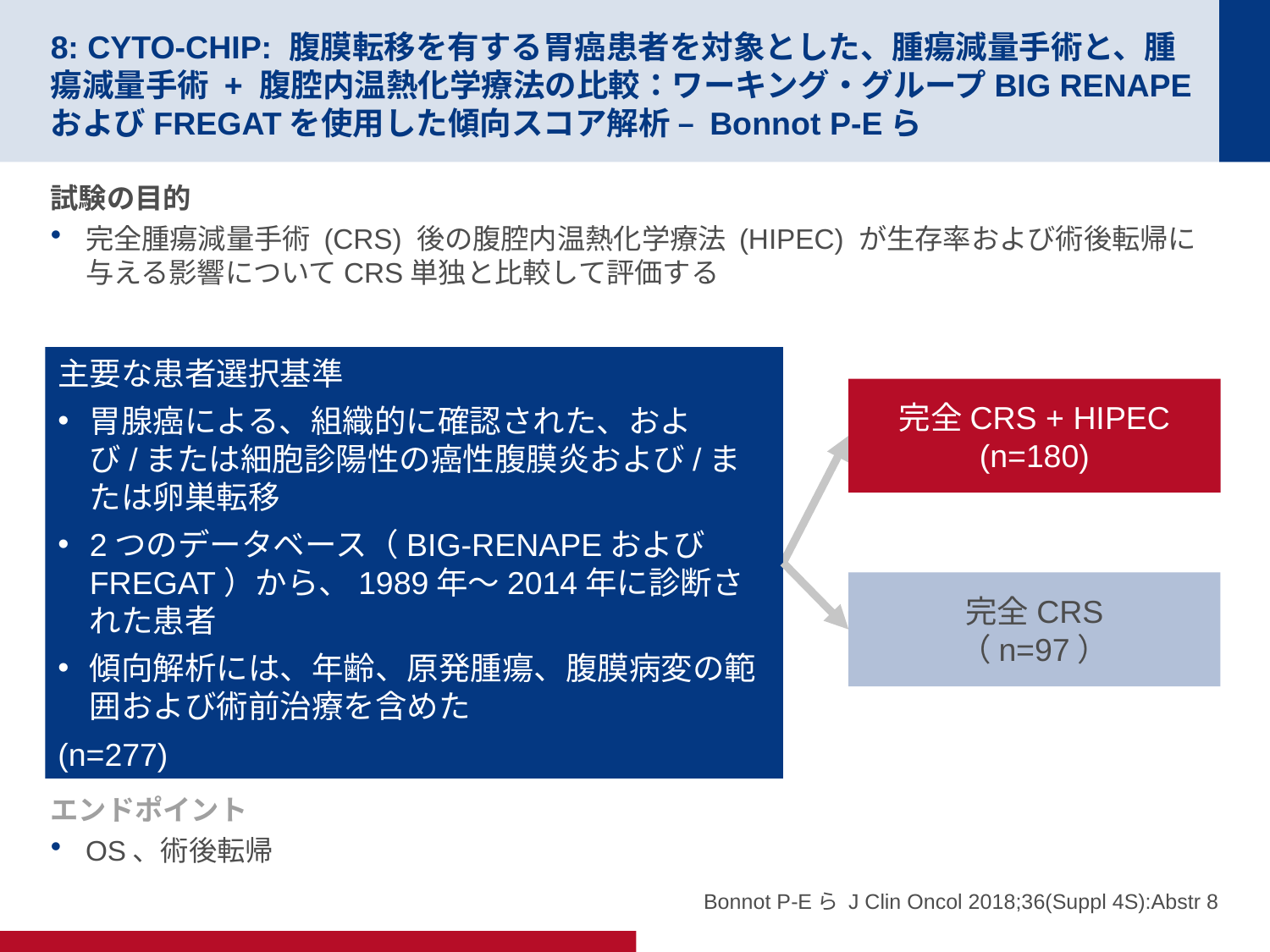

# 8: CYTO-CHIP: 腹膜転移を有する胃癌患者を対象とした、腫瘍減量手術と、腫瘍減量手術 + 腹腔内温熱化学療法の比較：ワーキング・グループBIG RENAPEおよびFREGATを使用した傾向スコア解析 – Bonnot P-Eら
試験の目的
完全腫瘍減量手術 (CRS) 後の腹腔内温熱化学療法 (HIPEC) が生存率および術後転帰に与える影響についてCRS単独と比較して評価する
主要な患者選択基準
胃腺癌による、組織的に確認された、および/または細胞診陽性の癌性腹膜炎および/または卵巣転移
2つのデータベース（BIG-RENAPEおよびFREGAT）から、1989年～2014年に診断された患者
傾向解析には、年齢、原発腫瘍、腹膜病変の範囲および術前治療を含めた
(n=277)
完全CRS + HIPEC
(n=180)
完全CRS
（n=97）
エンドポイント
OS、術後転帰
Bonnot P-Eら J Clin Oncol 2018;36(Suppl 4S):Abstr 8